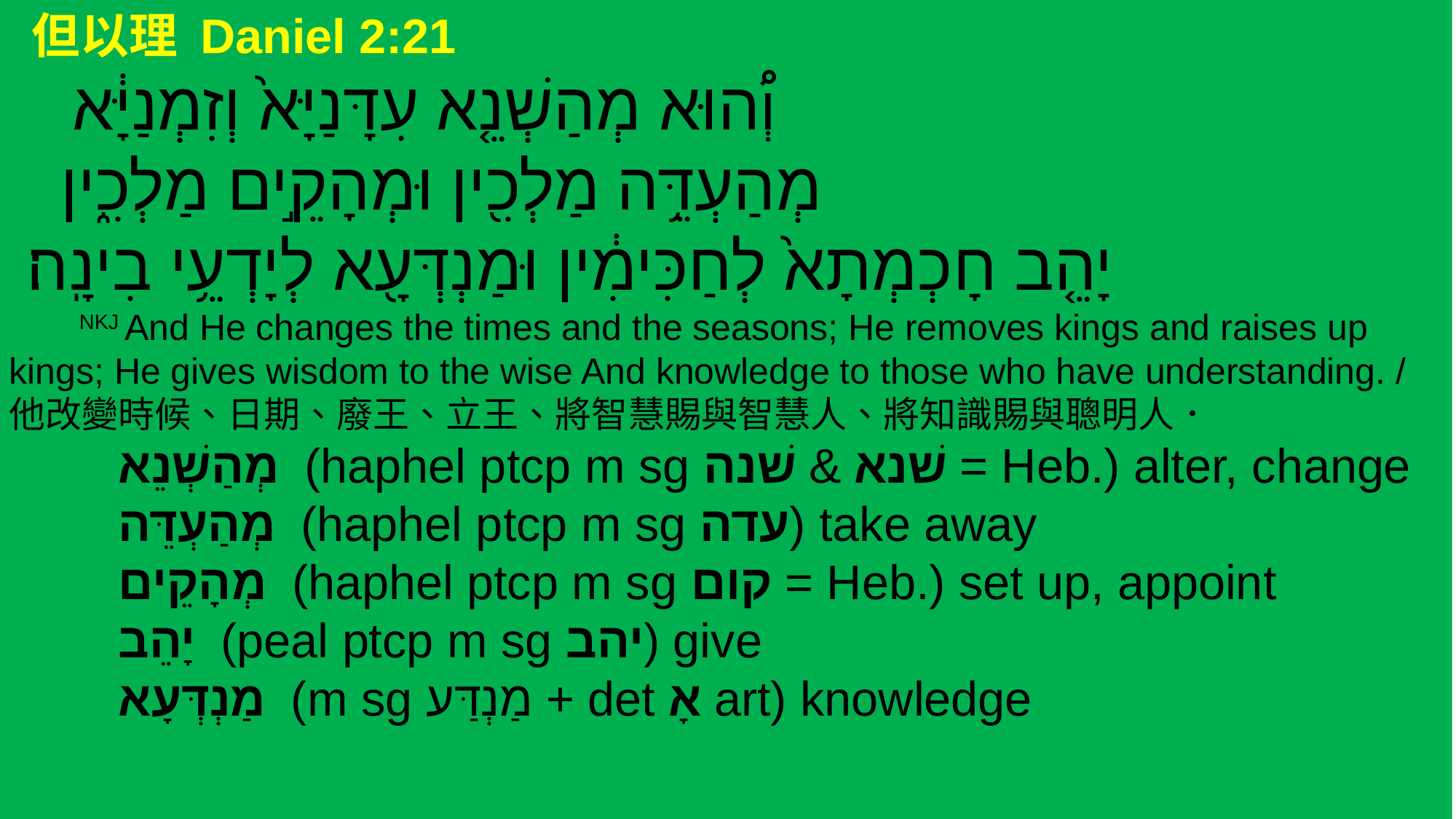

但以理 Daniel 2:21
    ‎‎‎‎וְ֠הוּא מְהַשְׁנֵ֤א עִדָּנַיָּא֙ וְזִמְנַיָּ֔א
   מְהַעְדֵּ֥ה מַלְכִ֖ין וּמְהָקֵ֣ים מַלְכִ֑ין
 יָהֵ֤ב חָכְמְתָא֙ לְחַכִּימִ֔ין וּמַנְדְּעָ֖א לְיָדְעֵ֥י בִינָֽה׃
            NKJ And He changes the times and the seasons; He removes kings and raises up kings; He gives wisdom to the wise And knowledge to those who have understanding. / 他改變時候、日期、廢王、立王、將智慧賜與智慧人、將知識賜與聰明人．
	מְהַשְׁנֵא  (haphel ptcp m sg שׁנא & שׁנה = Heb.) alter, change
	מְהַעְדֵּה  (haphel ptcp m sg עדה) take away
	מְהָקֵים  (haphel ptcp m sg קום = Heb.) set up, appoint
	יָהֵב  (peal ptcp m sg יהב) give
	מַנְדְּעָא  (m sg מַנְדַּע + det אָ art) knowledge